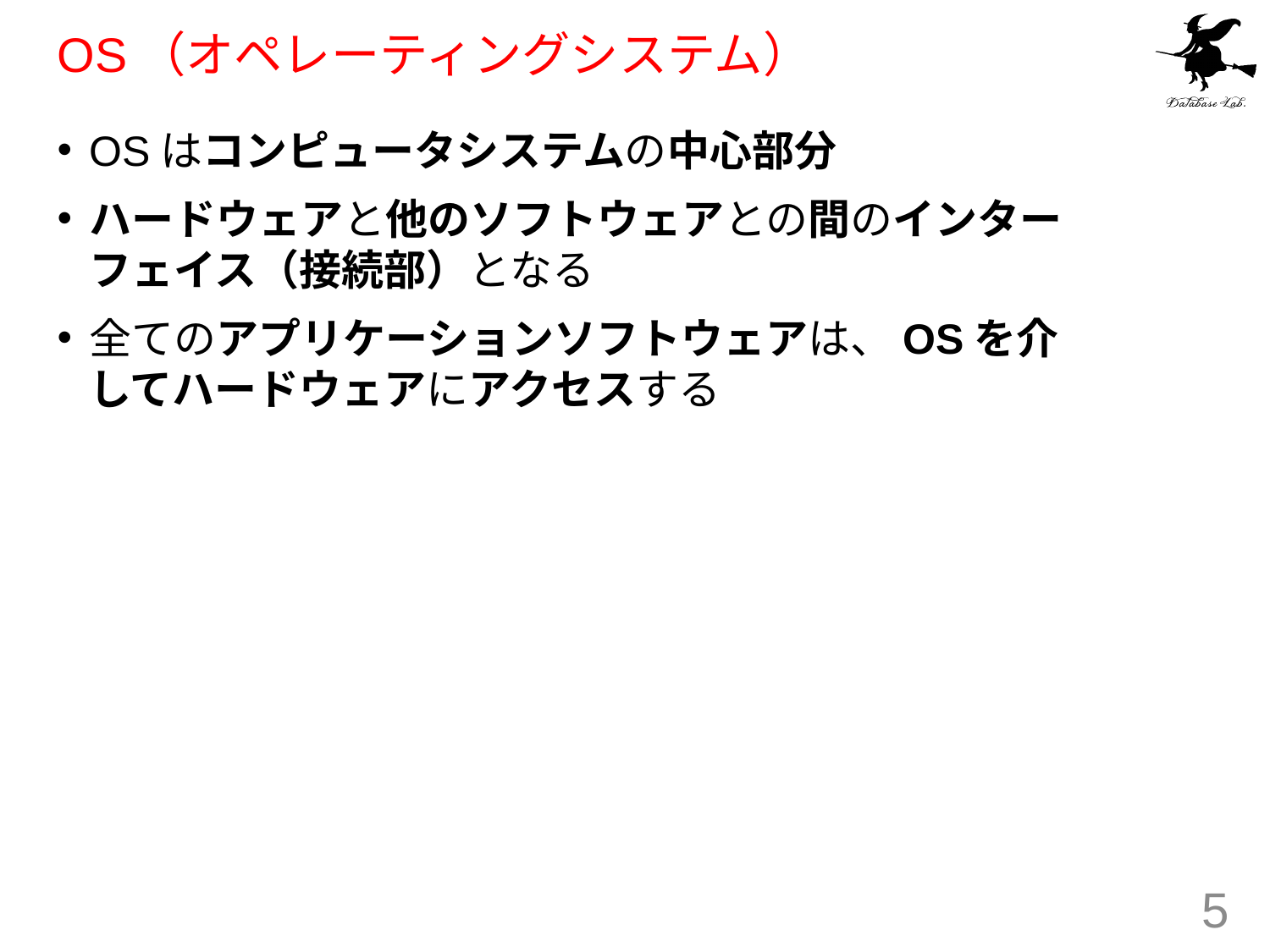

# OS（オペレーティングシステム）
OSはコンピュータシステムの中心部分
ハードウェアと他のソフトウェアとの間のインターフェイス（接続部）となる
全てのアプリケーションソフトウェアは、OSを介してハードウェアにアクセスする
5